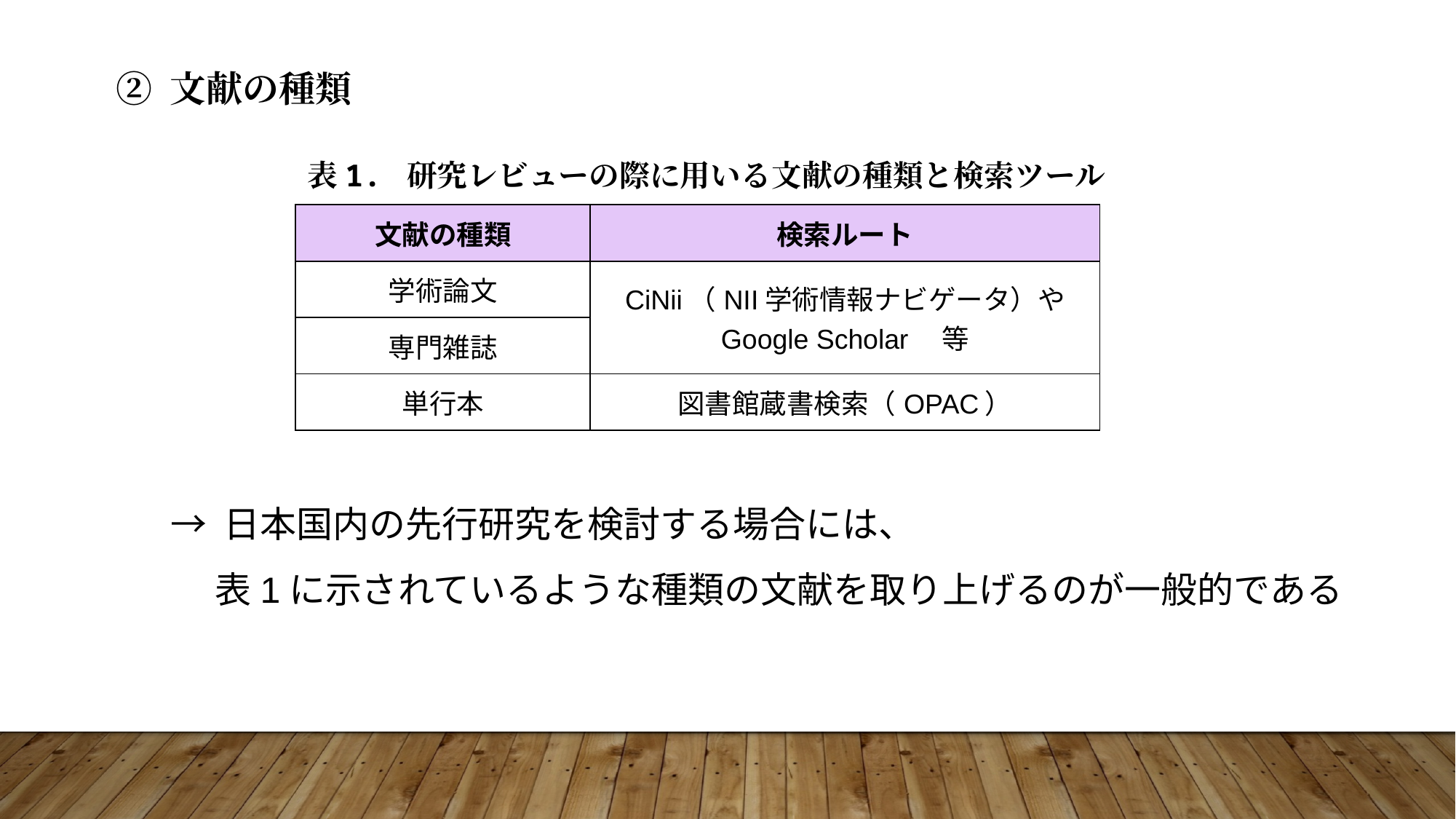

② 文献の種類
表1. 研究レビューの際に用いる文献の種類と検索ツール
| 文献の種類 | 検索ルート |
| --- | --- |
| 学術論文 | CiNii（NII学術情報ナビゲータ）や Google Scholar　等 |
| 専門雑誌 |  |
| 単行本 | 図書館蔵書検索（OPAC） |

→ 日本国内の先行研究を検討する場合には、
　 表1に示されているような種類の文献を取り上げるのが一般的である